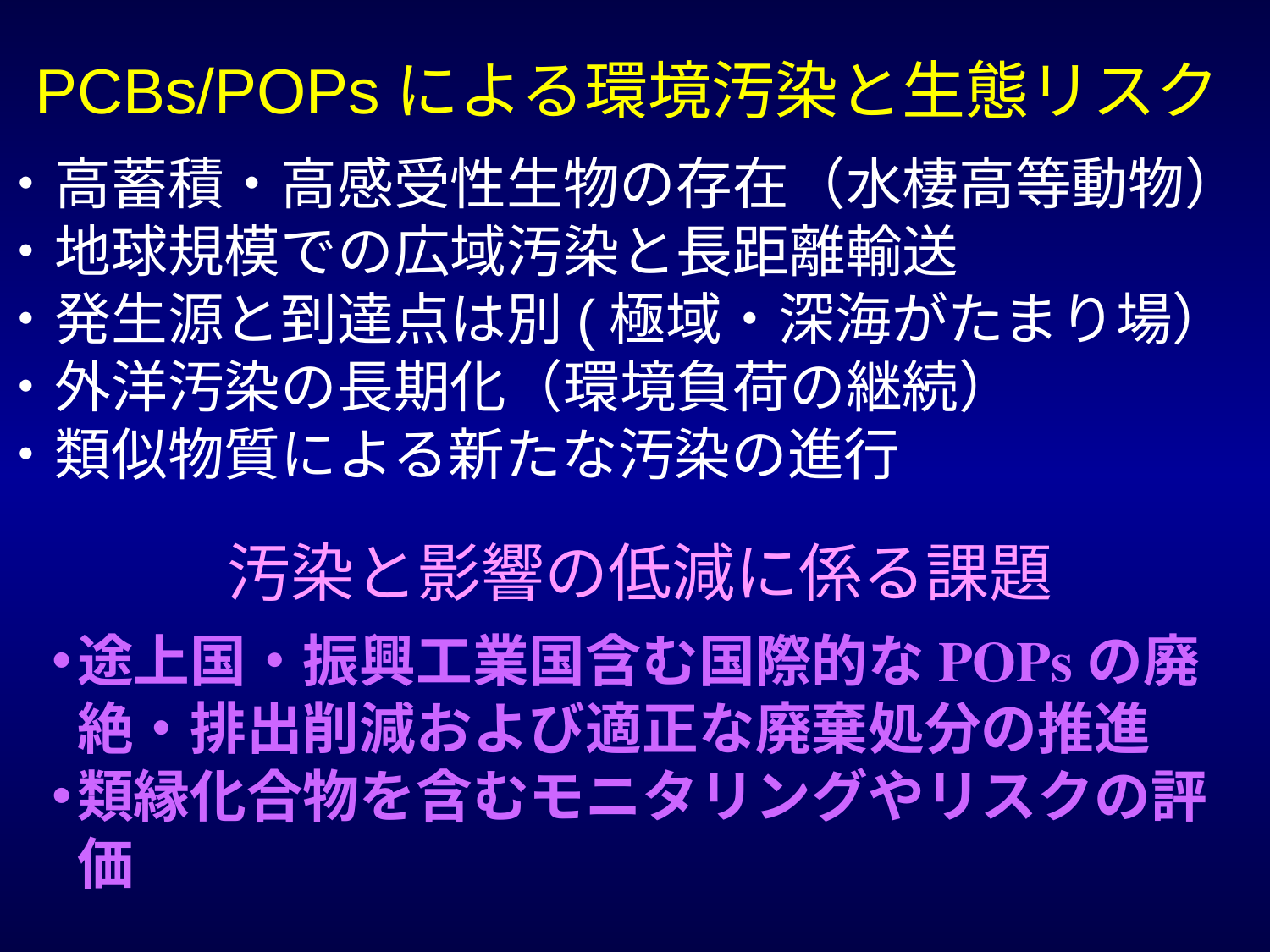

PCBs/POPsによる環境汚染と生態リスク
・高蓄積・高感受性生物の存在（水棲高等動物）
・地球規模での広域汚染と長距離輸送
・発生源と到達点は別(極域・深海がたまり場）
・外洋汚染の長期化（環境負荷の継続）
・類似物質による新たな汚染の進行
汚染と影響の低減に係る課題

途上国・振興工業国含む国際的なPOPsの廃絶・排出削減および適正な廃棄処分の推進
類縁化合物を含むモニタリングやリスクの評価